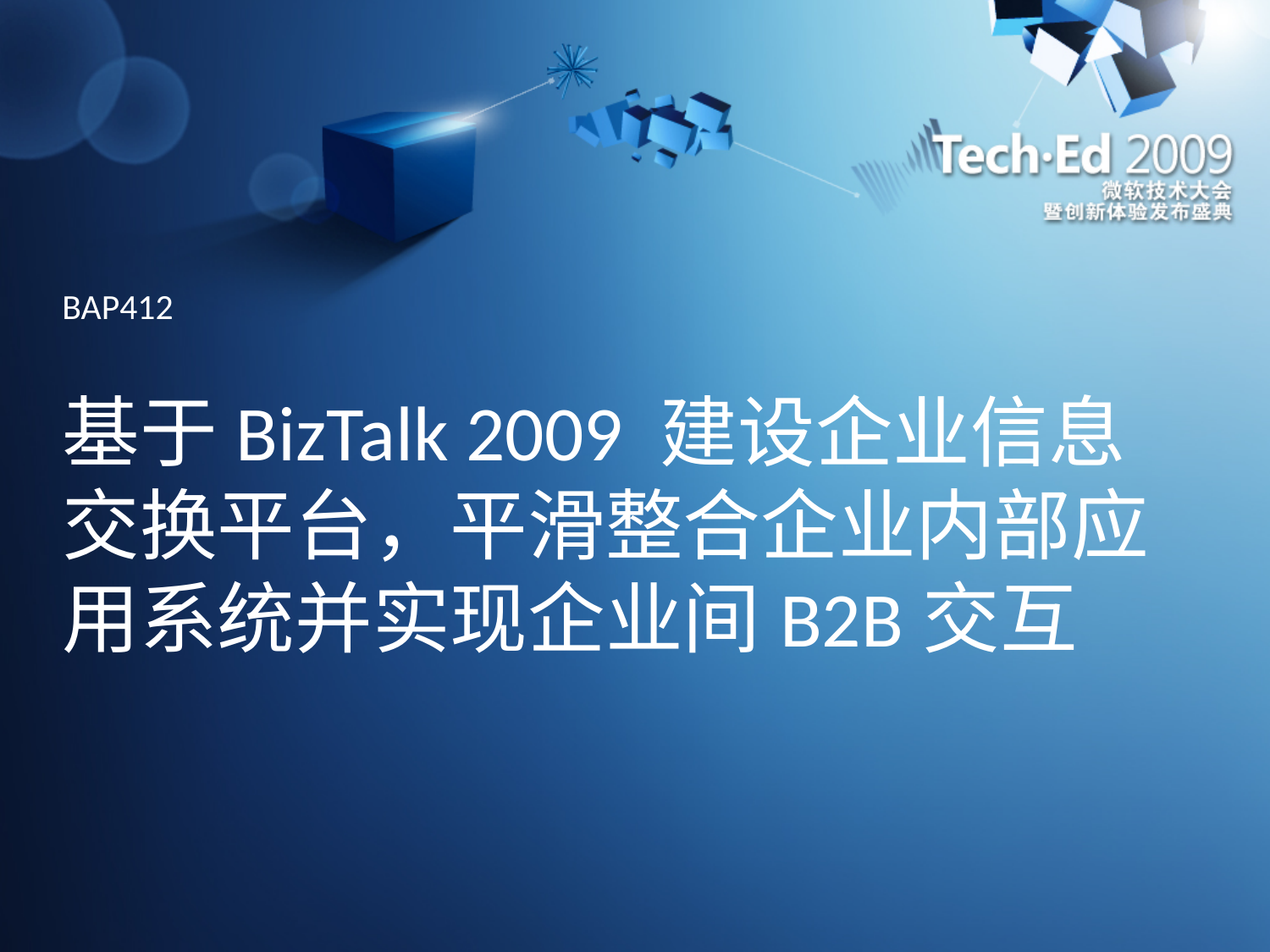

BAP412
# 基于BizTalk 2009 建设企业信息交换平台，平滑整合企业内部应用系统并实现企业间B2B交互